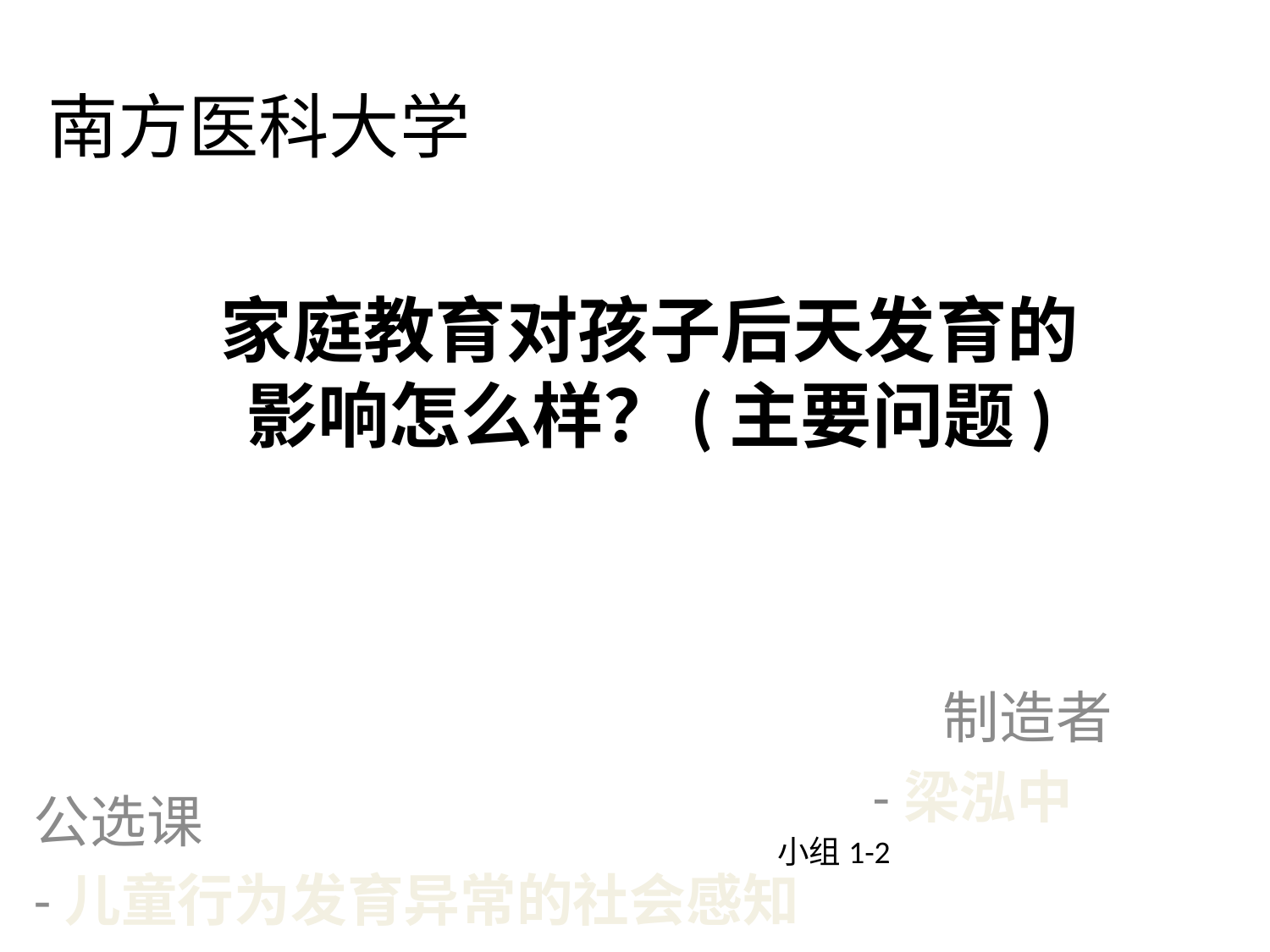

南方医科大学
# 家庭教育对孩子后天发育的影响怎么样？(主要问题)
制造者
-梁泓中
公选课
-儿童行为发育异常的社会感知
小组1-2